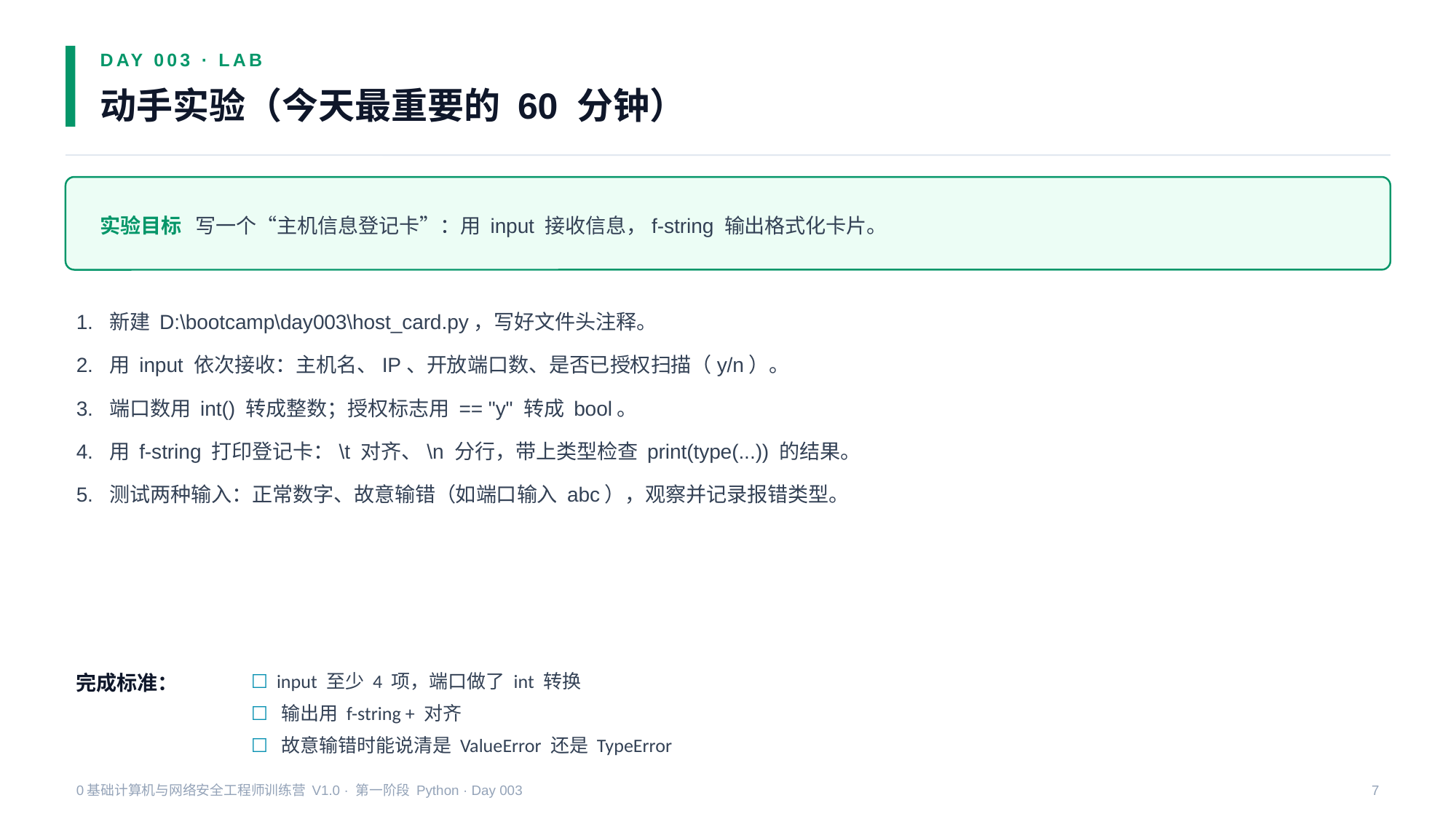

DAY 003 · LAB

动手实验（今天最重要的 60 分钟）

实验目标   写一个“主机信息登记卡”：用 input 接收信息，f-string 输出格式化卡片。
1.  新建 D:\bootcamp\day003\host_card.py，写好文件头注释。
2.  用 input 依次接收：主机名、IP、开放端口数、是否已授权扫描（y/n）。
3.  端口数用 int() 转成整数；授权标志用 == "y" 转成 bool。
4.  用 f-string 打印登记卡：\t 对齐、\n 分行，带上类型检查 print(type(...)) 的结果。
5.  测试两种输入：正常数字、故意输错（如端口输入 abc），观察并记录报错类型。
完成标准：
☐  input 至少 4 项，端口做了 int 转换
☐  输出用 f-string + 对齐
☐  故意输错时能说清是 ValueError 还是 TypeError
0基础计算机与网络安全工程师训练营 V1.0 · 第一阶段 Python · Day 003
7